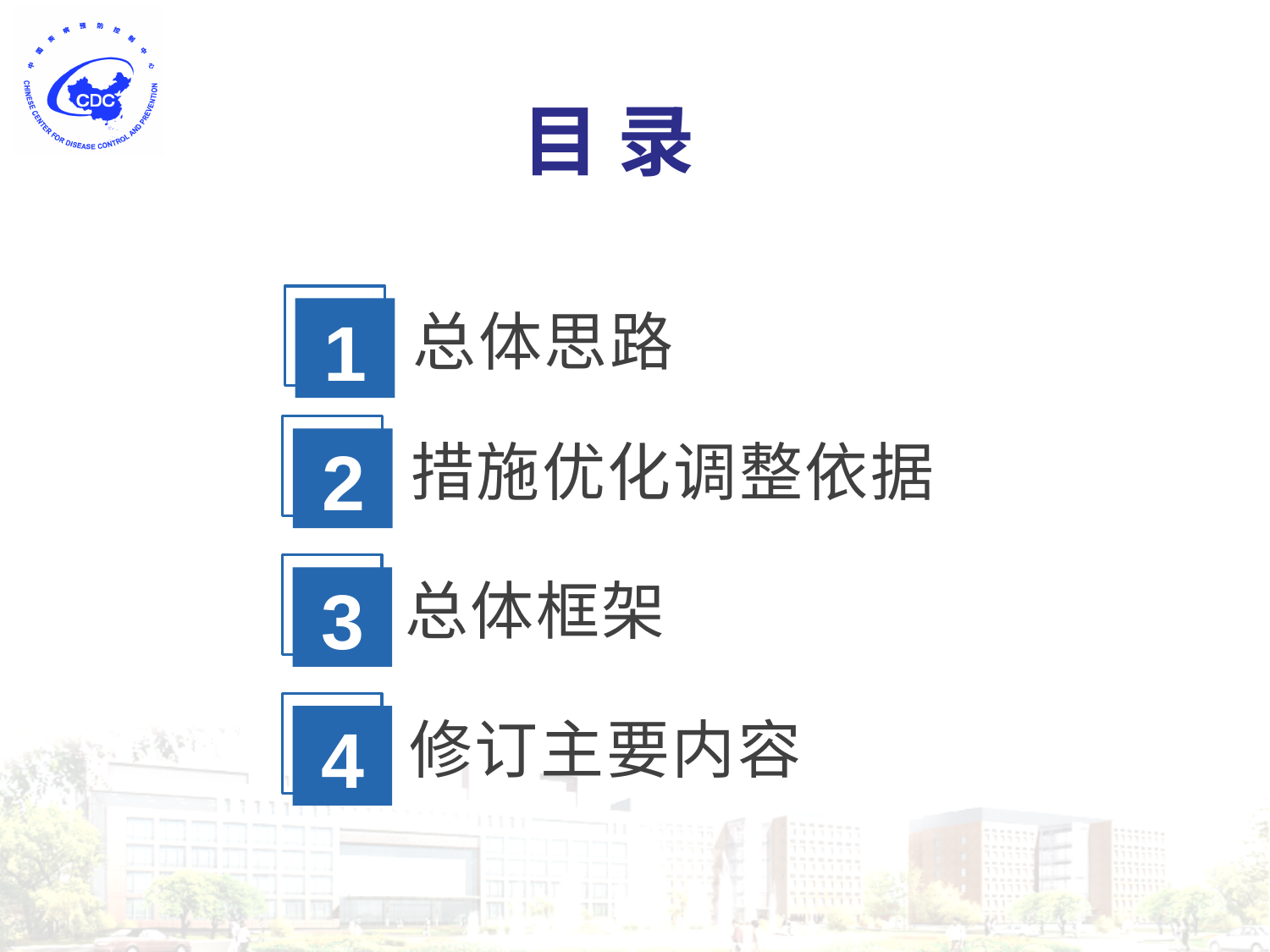

目 录

1
总体思路

2
措施优化调整依据

3
总体框架

4
修订主要内容